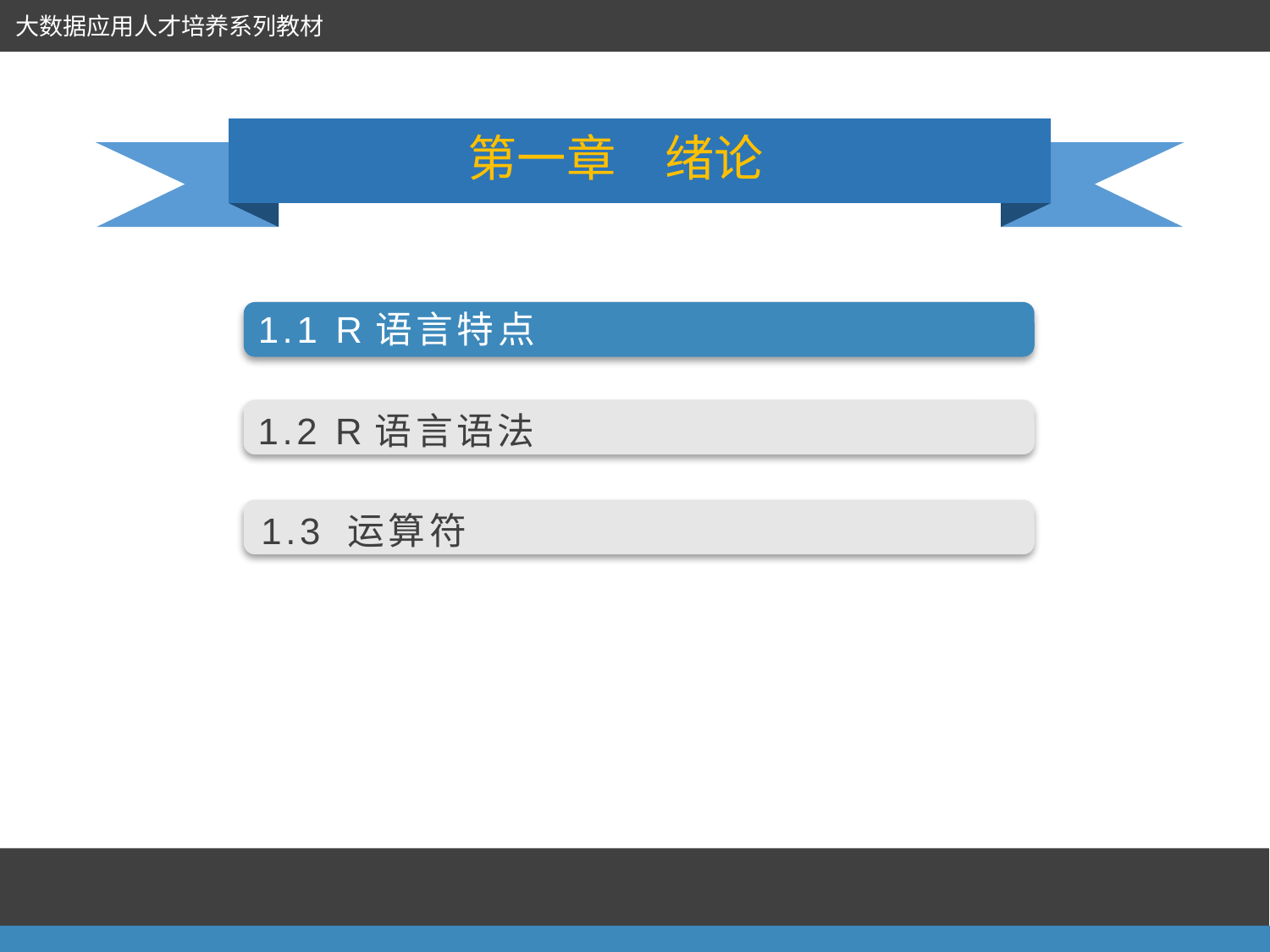

大数据应用人才培养系列教材

第一章　绪论
1.1 R语言特点

1.2 R语言语法

1.3 运算符